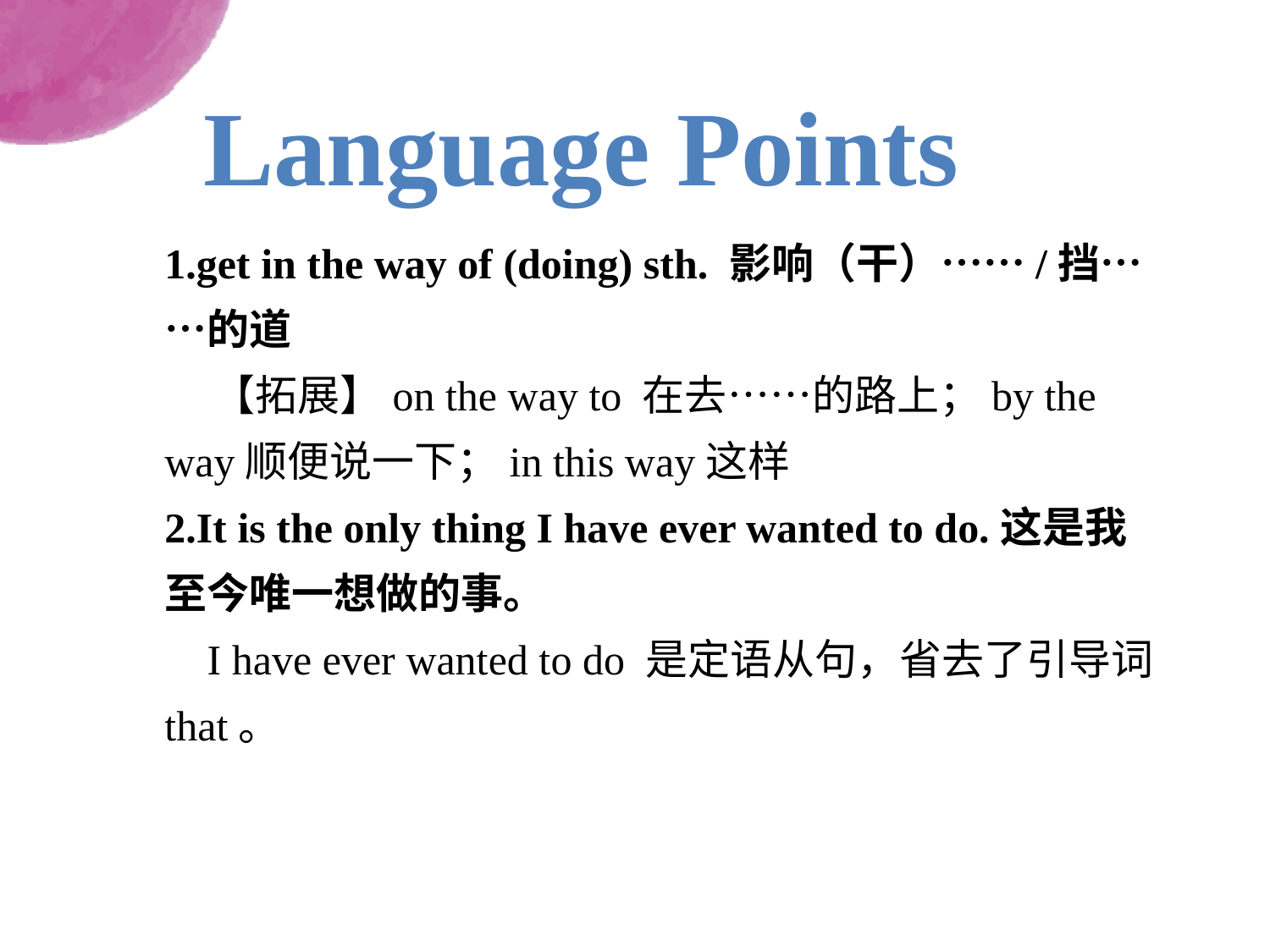

Language Points
1.get in the way of (doing) sth. 影响（干）……/挡……的道
    【拓展】on the way to 在去……的路上；by the way顺便说一下；in this way这样
2.It is the only thing I have ever wanted to do.这是我至今唯一想做的事。
    I have ever wanted to do 是定语从句，省去了引导词that。